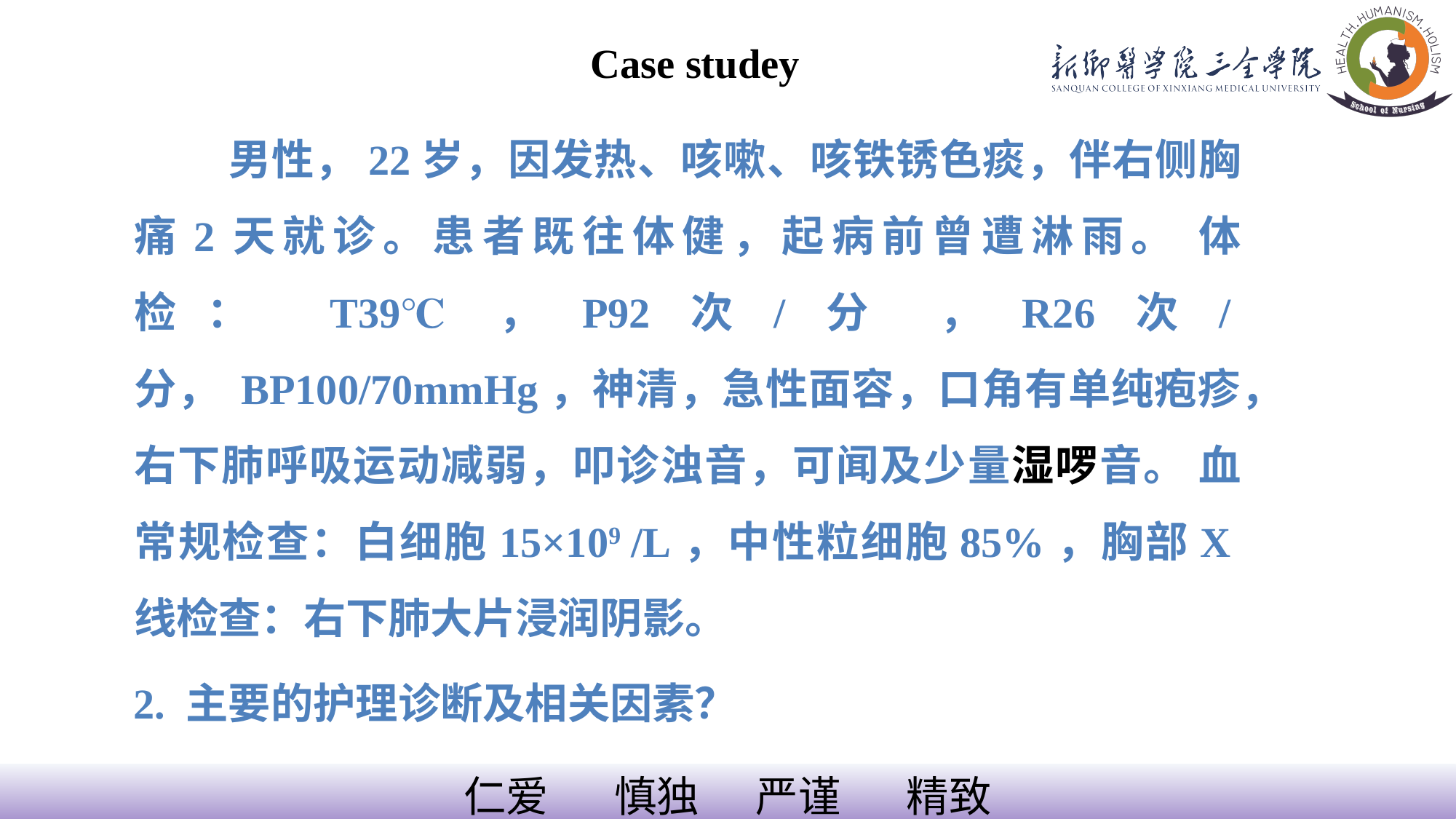

# Case studey
        男性，22岁，因发热、咳嗽、咳铁锈色痰，伴右侧胸痛2天就诊。患者既往体健，起病前曾遭淋雨。 体检： T39℃ ，P92次/分 ，R26次/分， BP100/70mmHg，神清，急性面容，口角有单纯疱疹，右下肺呼吸运动减弱，叩诊浊音，可闻及少量湿啰音。 血常规检查：白细胞15×109 /L，中性粒细胞85%，胸部X线检查：右下肺大片浸润阴影。
    2. 主要的护理诊断及相关因素？